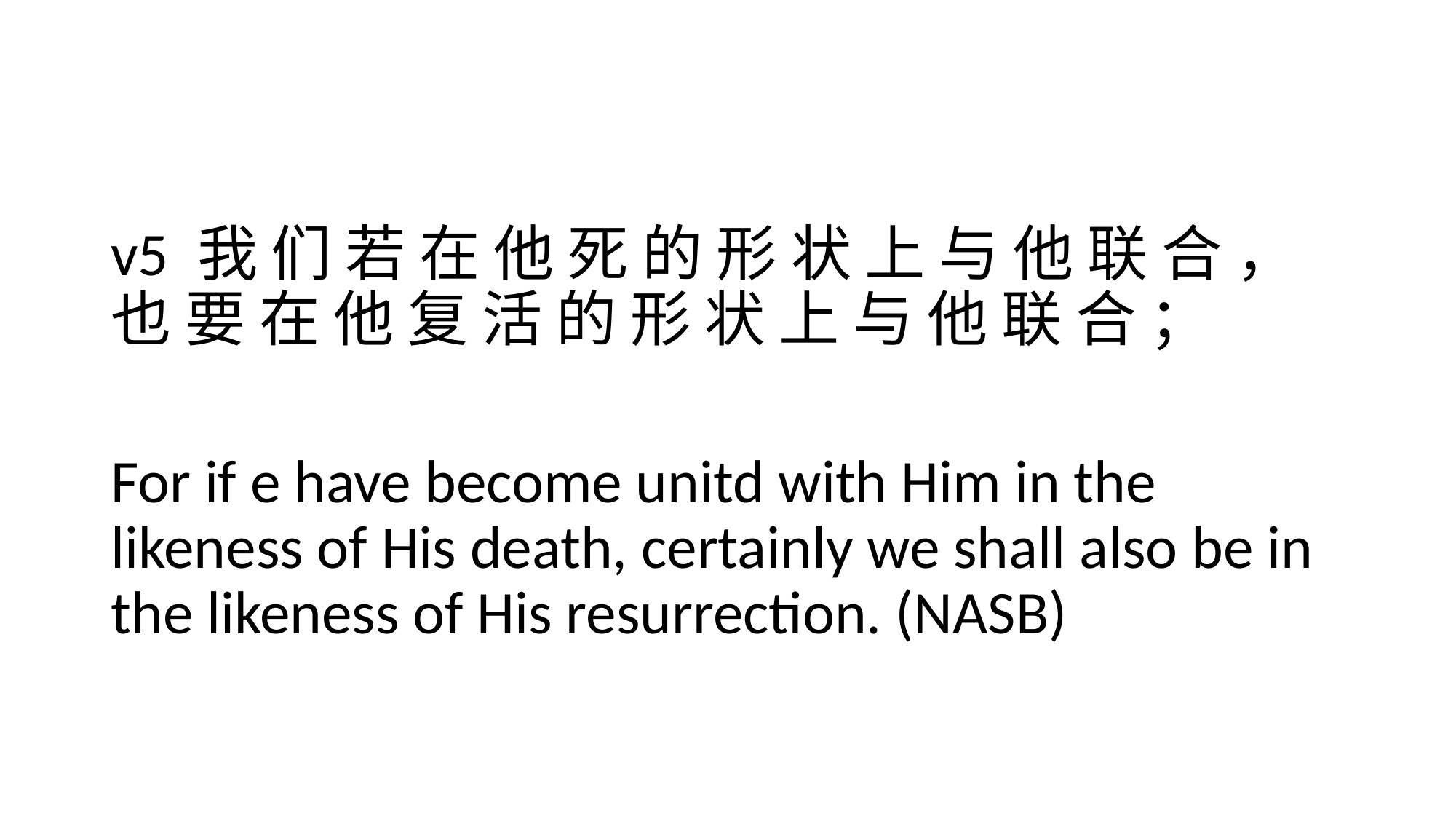

#
v5 我 们 若 在 他 死 的 形 状 上 与 他 联 合 ， 也 要 在 他 复 活 的 形 状 上 与 他 联 合 ；

For if e have become unitd with Him in the likeness of His death, certainly we shall also be in the likeness of His resurrection. (NASB)